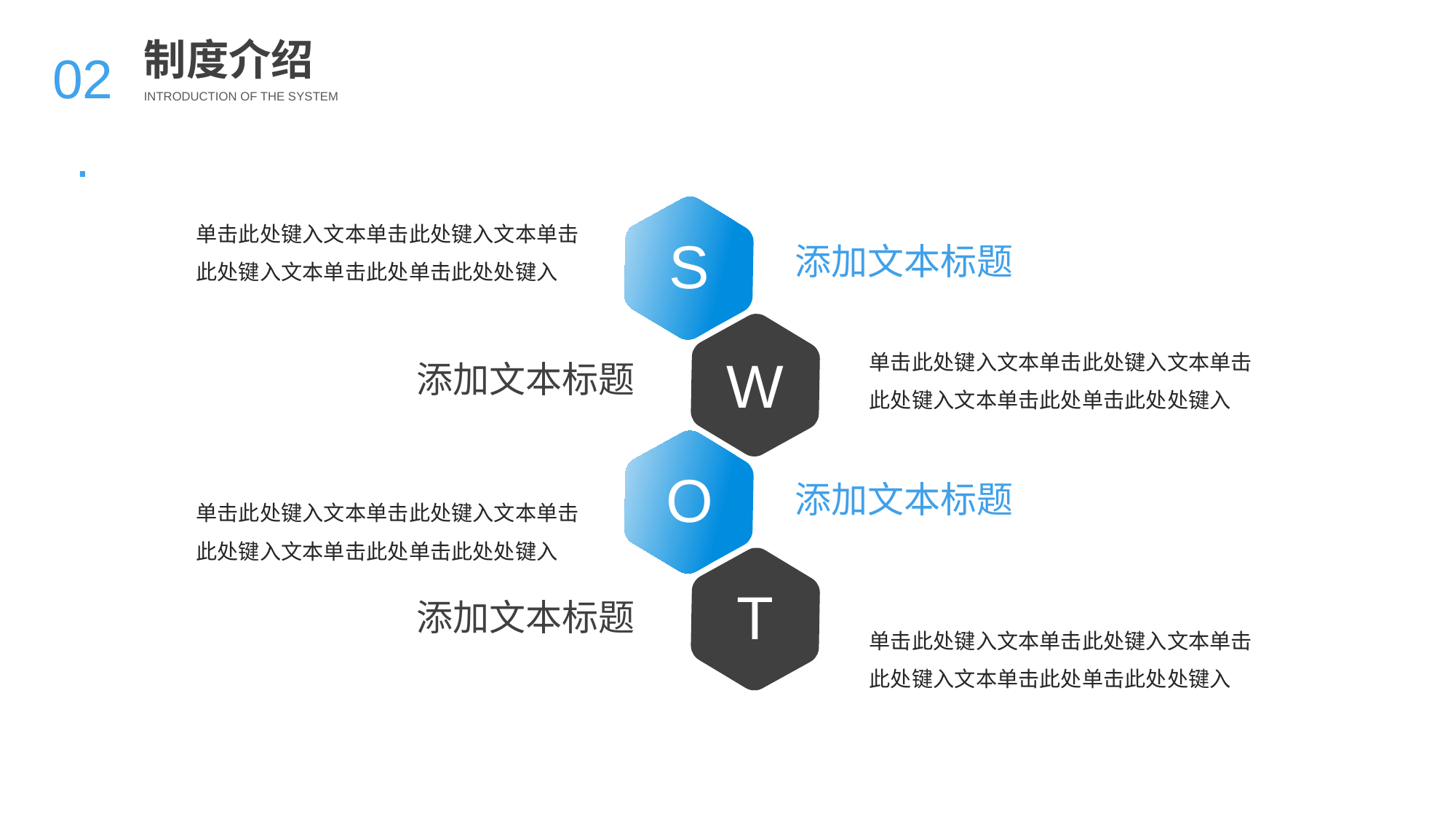

BY YUSHEN
02.
制度介绍
INTRODUCTION OF THE SYSTEM
单击此处键入文本单击此处键入文本单击此处键入文本单击此处单击此处处键入

S
添加文本标题

单击此处键入文本单击此处键入文本单击此处键入文本单击此处单击此处处键入
W
添加文本标题

O
添加文本标题
单击此处键入文本单击此处键入文本单击此处键入文本单击此处单击此处处键入

T
添加文本标题
单击此处键入文本单击此处键入文本单击此处键入文本单击此处单击此处处键入